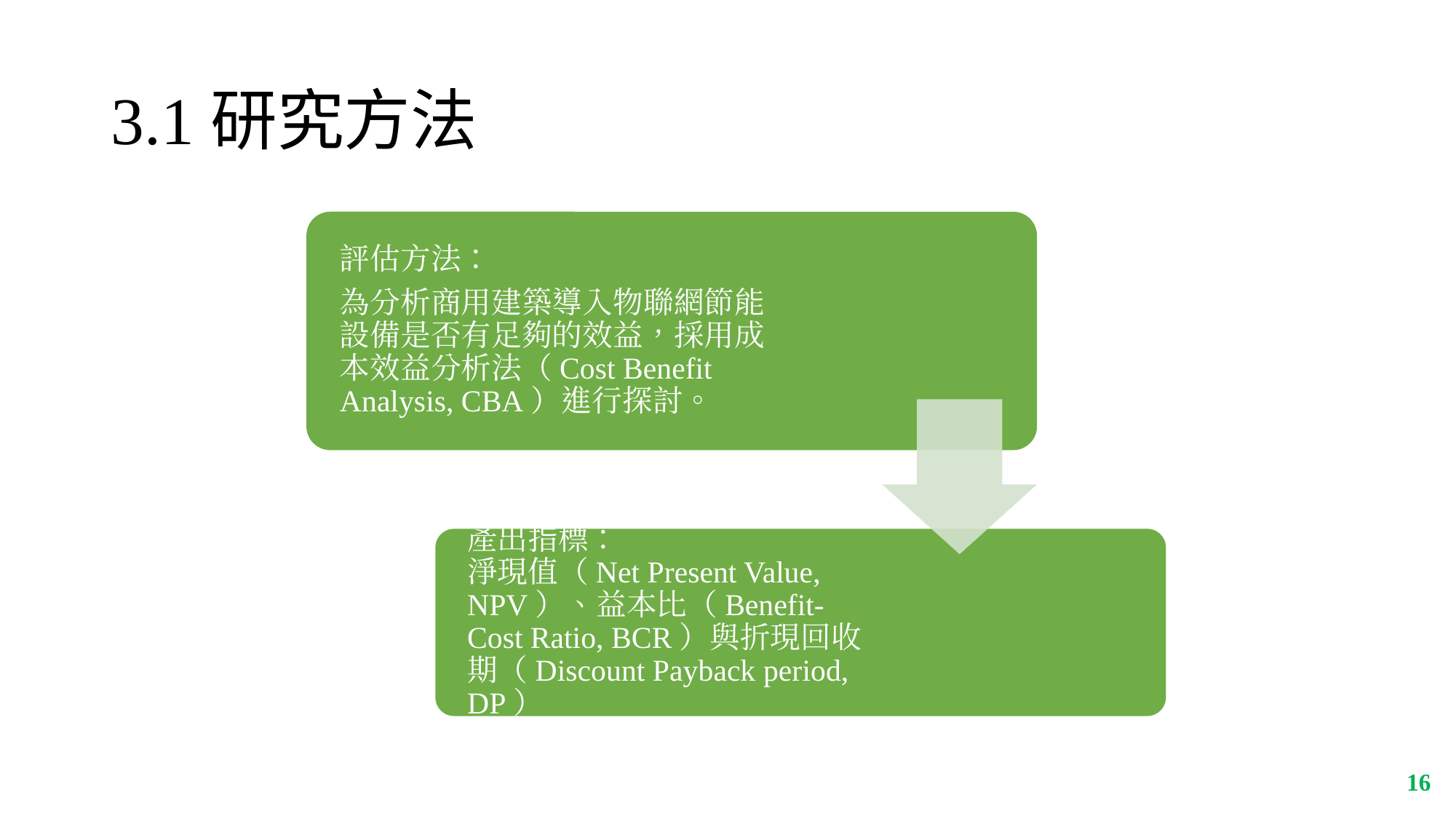

# 3.1研究方法

評估方法：
為分析商用建築導入物聯網節能設備是否有足夠的效益，採用成本效益分析法（Cost Benefit Analysis, CBA）進行探討。

產出指標：
淨現值（Net Present Value, NPV）、益本比（Benefit-Cost Ratio, BCR）與折現回收期（Discount Payback period, DP）
16